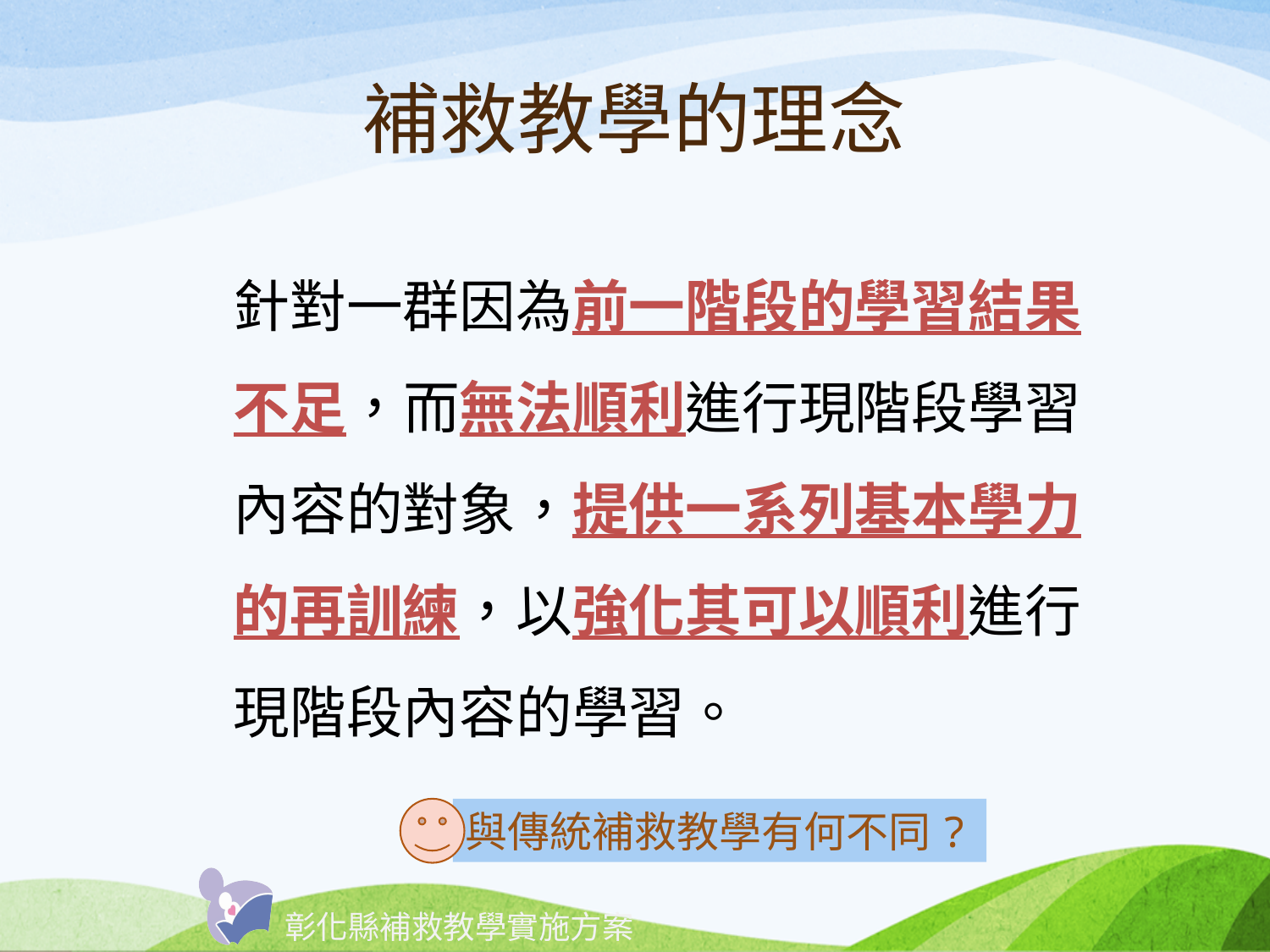

# 補救教學的理念
針對一群因為前一階段的學習結果不足，而無法順利進行現階段學習內容的對象，提供一系列基本學力的再訓練，以強化其可以順利進行現階段內容的學習。

與傳統補救教學有何不同?